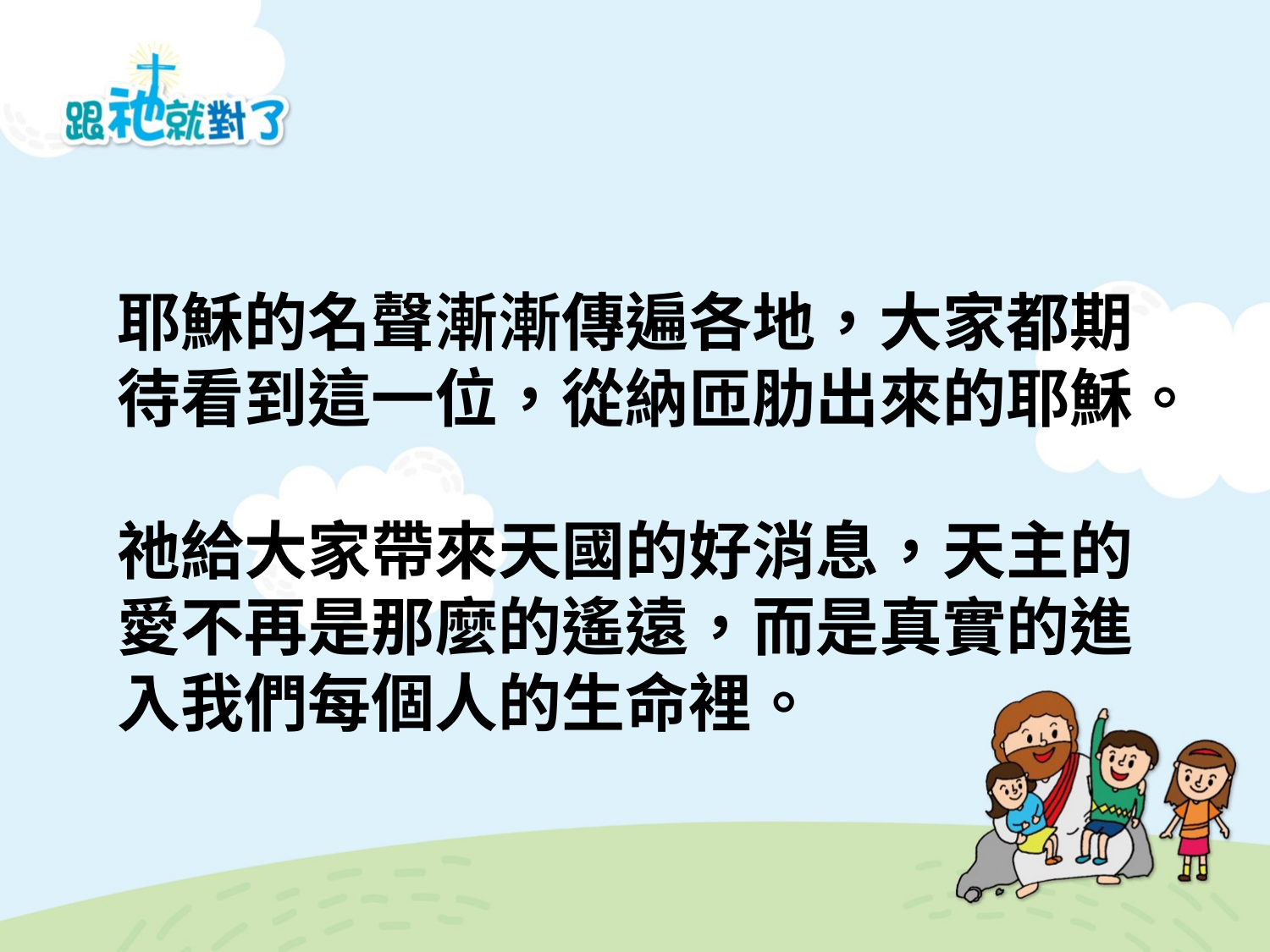

耶穌的名聲漸漸傳遍各地，大家都期待看到這一位，從納匝肋出來的耶穌。

祂給大家帶來天國的好消息，天主的愛不再是那麼的遙遠，而是真實的進入我們每個人的生命裡。